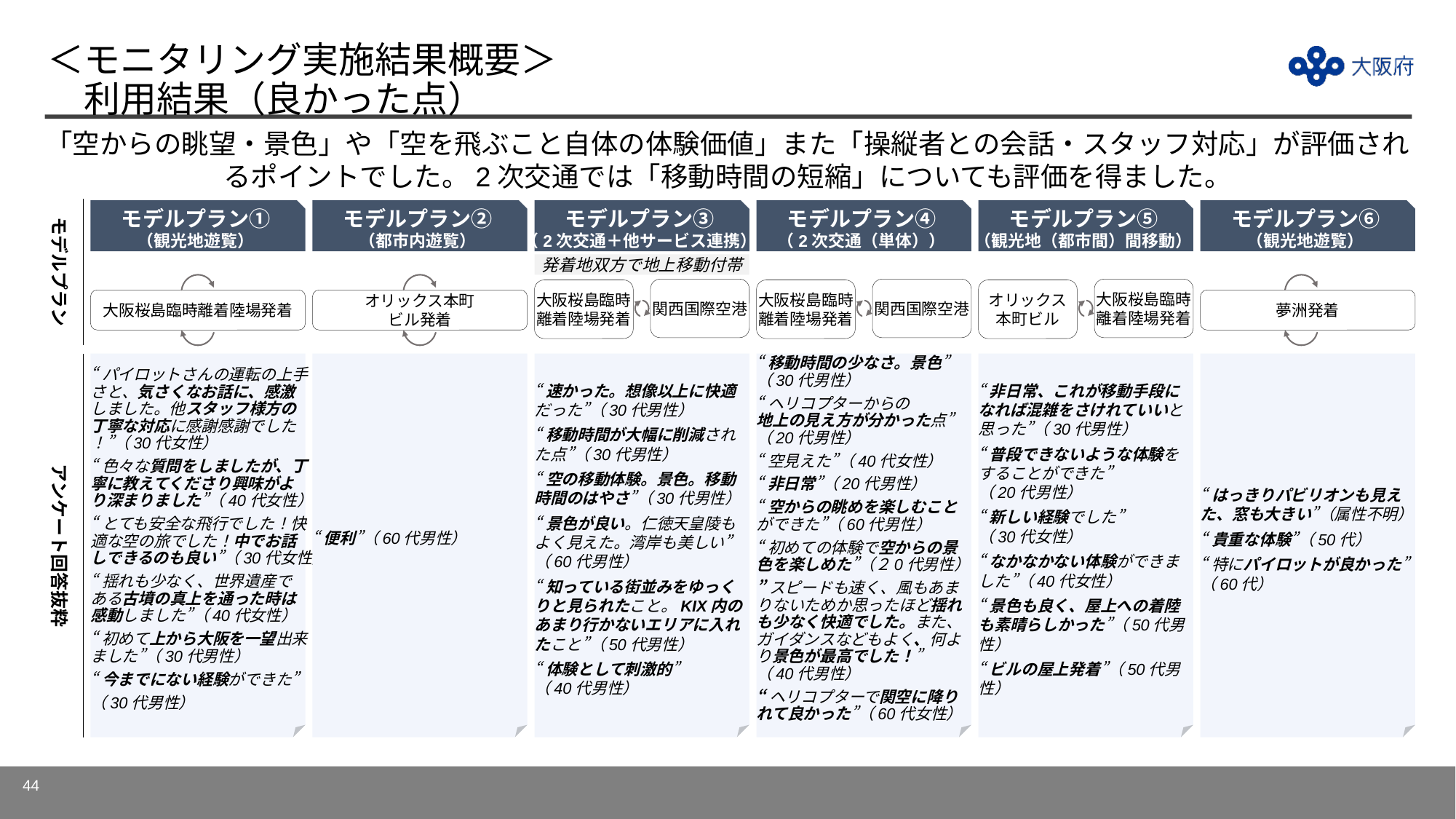

# ＜モニタリング実施結果概要＞ 　利用結果（良かった点）
「空からの眺望・景色」や「空を飛ぶこと自体の体験価値」また「操縦者との会話・スタッフ対応」が評価されるポイントでした。2次交通では「移動時間の短縮」についても評価を得ました。
モデルプラン
モデルプラン①
（観光地遊覧）
モデルプラン②
（都市内遊覧）
モデルプラン③
（2次交通＋他サービス連携）
モデルプラン④
（2次交通（単体））
モデルプラン⑤
（観光地（都市間）間移動）
モデルプラン⑥
（観光地遊覧）
発着地双方で地上移動付帯

関西国際空港
関西国際空港
大阪桜島臨時
離着陸場発着
大阪桜島臨時
離着陸場発着
大阪桜島臨時
離着陸場発着
オリックス
本町ビル
大阪桜島臨時離着陸場発着
オリックス本町
ビル発着
夢洲発着

“パイロットさんの運転の上手
さと、気さくなお話に、感激
しました。他スタッフ様方の
丁寧な対応に感謝感謝でした
！”（30代女性）
“色々な質問をしましたが、丁
寧に教えてくださり興味がよ
り深まりました”（40代女性）
“とても安全な飛行でした！快
適な空の旅でした！中でお話
しできるのも良い”（30代女性）
“揺れも少なく、世界遺産で
ある古墳の真上を通った時は
感動しました”（40代女性）
“初めて上から大阪を一望出来
ました”（30代男性）
“今までにない経験ができた”
（30代男性）
“便利”（60代男性）
“速かった。想像以上に快適だった”（30代男性）
“移動時間が大幅に削減された点”（30代男性）
“空の移動体験。景色。移動時間のはやさ”（30代男性）
“景色が良い。仁徳天皇陵も
よく見えた。湾岸も美しい”
（60代男性）
“知っている街並みをゆっくりと見られたこと。KIX内のあまり行かないエリアに入れたこと”（50代男性）
“体験として刺激的”
（40代男性）
“移動時間の少なさ。景色”（30代男性）
“ヘリコプターからの
地上の見え方が分かった点”（20代男性）
“空見えた”（40代女性）
“非日常”（20代男性）
“空からの眺めを楽しむことができた”（60代男性）
“初めての体験で空からの景色を楽しめた”（２0代男性）
”スピードも速く、風もあまりないためか思ったほど揺れも少なく快適でした。また、ガイダンスなどもよく、何より景色が最高でした！”
（40代男性）
“ヘリコプターで関空に降りれて良かった”（60代女性）
“非日常、これが移動手段になれば混雑をさけれていいと思った”（30代男性）
“普段できないような体験を
することができた”
（20代男性）
“新しい経験でした”
（30代女性）
“なかなかない体験ができました”（40代女性）
“景色も良く、屋上への着陸も素晴らしかった”（50代男性）
“ビルの屋上発着”（50代男性）
“はっきりパビリオンも見えた、窓も大きい”（属性不明）
“貴重な体験”（50代）
“特にパイロットが良かった”
（60代）
アンケート回答抜粋